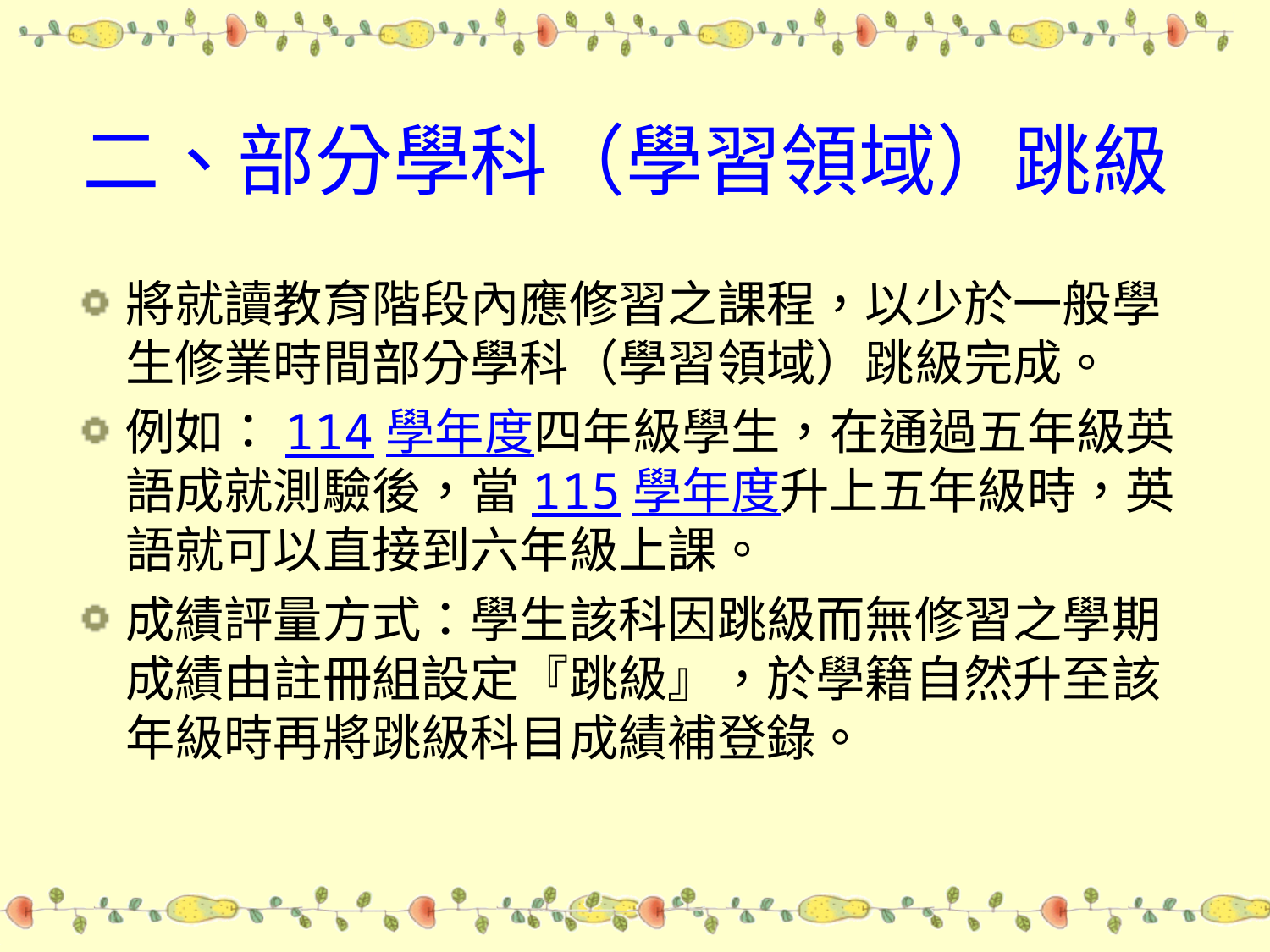

# 二、部分學科（學習領域）跳級
將就讀教育階段內應修習之課程，以少於一般學生修業時間部分學科（學習領域）跳級完成。
例如：114學年度四年級學生，在通過五年級英語成就測驗後，當115學年度升上五年級時，英語就可以直接到六年級上課。
成績評量方式：學生該科因跳級而無修習之學期成績由註冊組設定『跳級』，於學籍自然升至該年級時再將跳級科目成績補登錄。